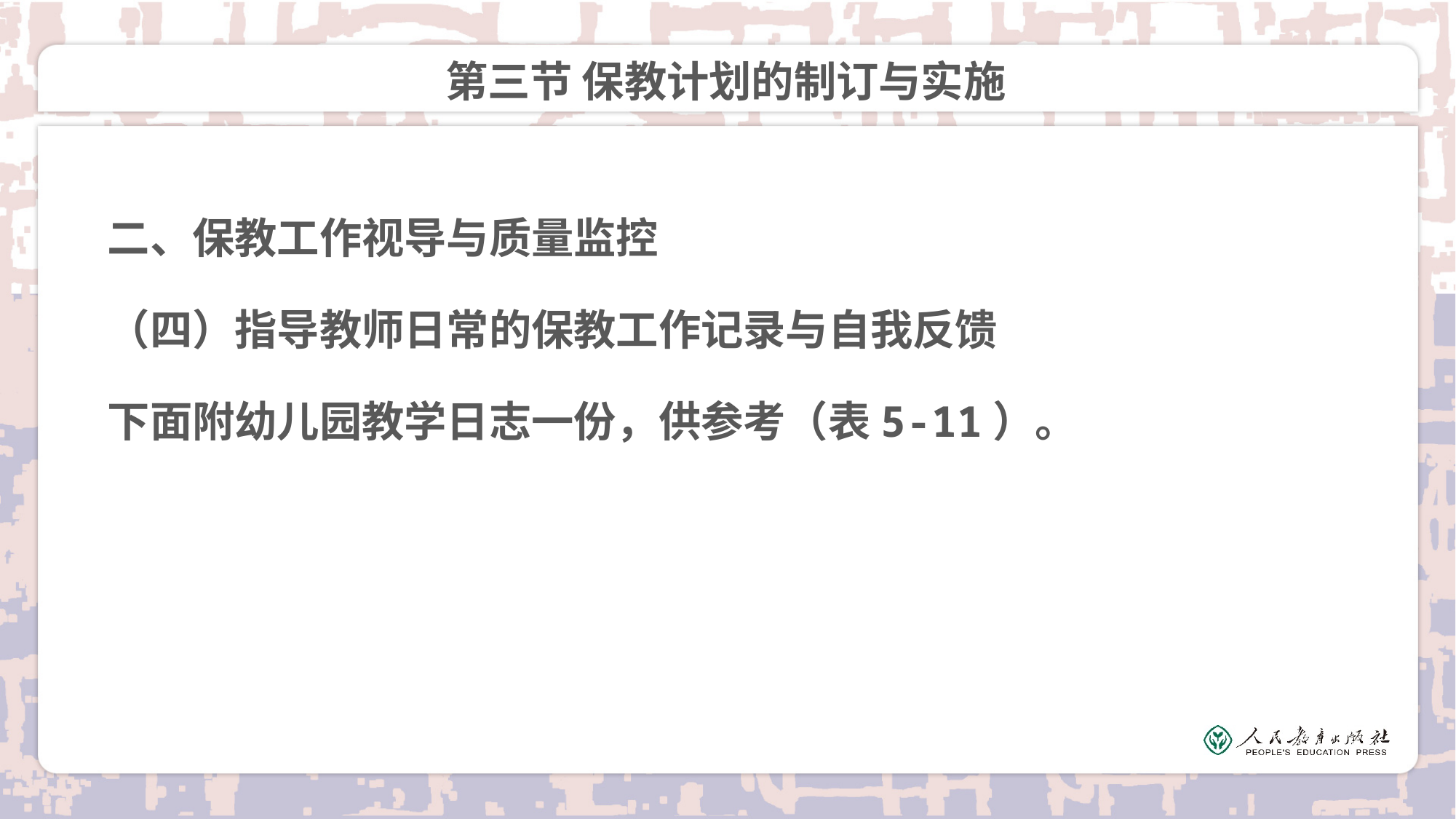

# 第三节 保教计划的制订与实施
二、保教工作视导与质量监控
（四）指导教师日常的保教工作记录与自我反馈
下面附幼儿园教学日志一份，供参考（表5-11）。